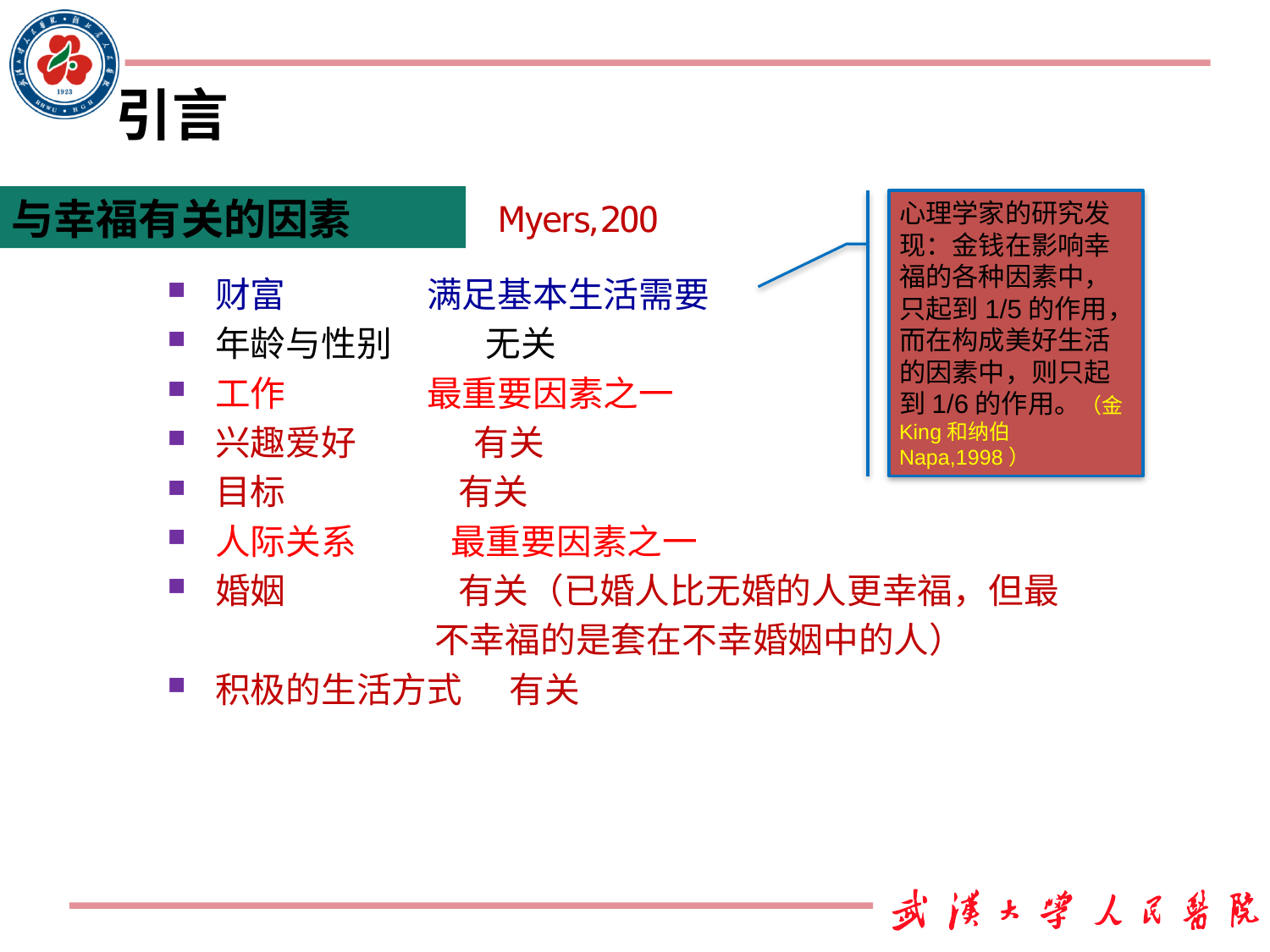

引言

与幸福有关的因素
Myers,200
心理学家的研究发现：金钱在影响幸福的各种因素中，只起到1/5的作用，而在构成美好生活的因素中，则只起到1/6的作用。（金King和纳伯Napa,1998）
财富                  满足基本生活需要
年龄与性别            无关
工作                  最重要因素之一
兴趣爱好               有关
目标                      有关
人际关系            最重要因素之一
婚姻                      有关（已婚人比无婚的人更幸福，但最
                                 不幸福的是套在不幸婚姻中的人）
积极的生活方式      有关